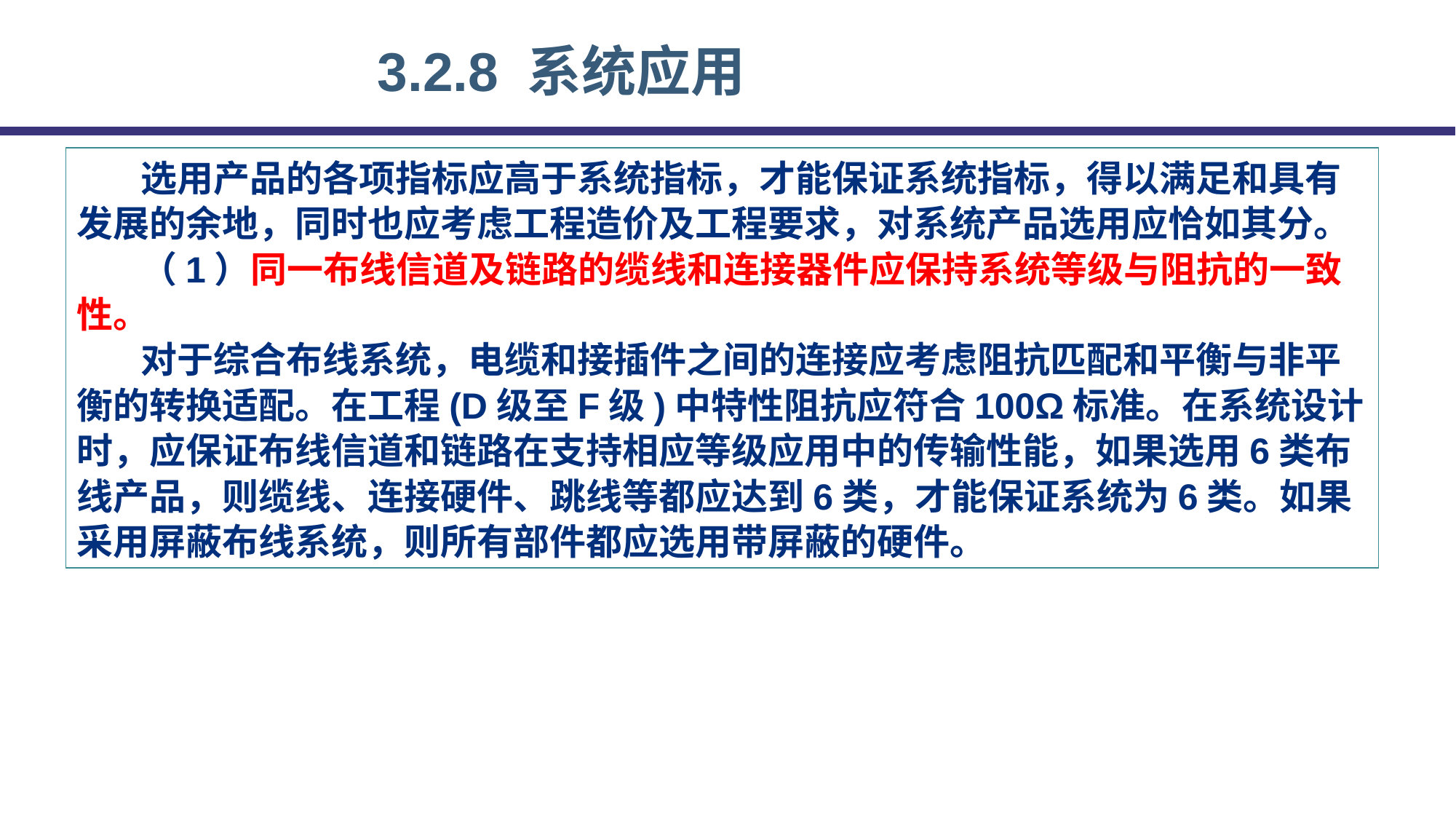

3.2.8 系统应用
选用产品的各项指标应高于系统指标，才能保证系统指标，得以满足和具有发展的余地，同时也应考虑工程造价及工程要求，对系统产品选用应恰如其分。
（1）同一布线信道及链路的缆线和连接器件应保持系统等级与阻抗的一致性。
对于综合布线系统，电缆和接插件之间的连接应考虑阻抗匹配和平衡与非平衡的转换适配。在工程(D级至F级)中特性阻抗应符合100Ω标准。在系统设计时，应保证布线信道和链路在支持相应等级应用中的传输性能，如果选用6类布线产品，则缆线、连接硬件、跳线等都应达到6类，才能保证系统为6类。如果采用屏蔽布线系统，则所有部件都应选用带屏蔽的硬件。